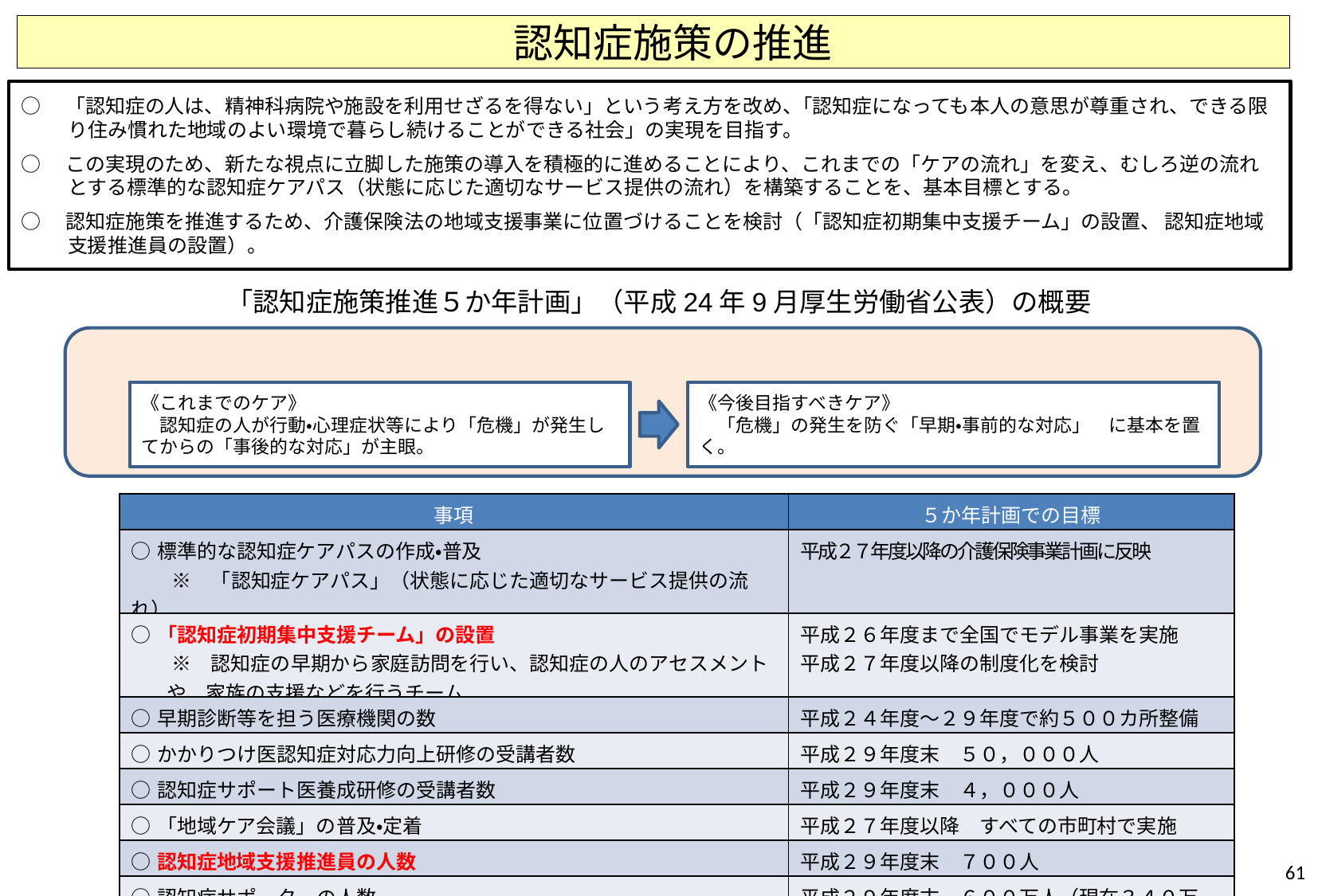

認知症施策の推進
○　「認知症の人は、精神科病院や施設を利用せざるを得ない」という考え方を改め、｢認知症になっても本人の意思が尊重され、できる限り住み慣れた地域のよい環境で暮らし続けることができる社会」の実現を目指す。
○　この実現のため、新たな視点に立脚した施策の導入を積極的に進めることにより、これまでの「ケアの流れ」を変え、むしろ逆の流れとする標準的な認知症ケアパス（状態に応じた適切なサービス提供の流れ）を構築することを、基本目標とする。
○　認知症施策を推進するため、介護保険法の地域支援事業に位置づけることを検討（「認知症初期集中支援チーム」の設置、 認知症地域支援推進員の設置）。
「認知症施策推進５か年計画」（平成24年9月厚生労働省公表）の概要
【基本的な考え方】

《これまでのケア》
　認知症の人が行動・心理症状等により「危機」が発生してからの「事後的な対応」が主眼。
《今後目指すべきケア》
　「危機」の発生を防ぐ「早期・事前的な対応」　に基本を置く。

| 事項 | ５か年計画での目標 |
| --- | --- |
| ○標準的な認知症ケアパスの作成・普及 　　※　「認知症ケアパス」（状態に応じた適切なサービス提供の流れ） | 平成２７年度以降の介護保険事業計画に反映 |
| ○「認知症初期集中支援チーム」の設置 　　※　認知症の早期から家庭訪問を行い、認知症の人のアセスメントや、家族の支援などを行うチーム | 平成２６年度まで全国でモデル事業を実施 平成２７年度以降の制度化を検討 |
| ○早期診断等を担う医療機関の数 | 平成２４年度～２９年度で約５００カ所整備 |
| ○かかりつけ医認知症対応力向上研修の受講者数 | 平成２９年度末　５０，０００人 |
| ○認知症サポート医養成研修の受講者数 | 平成２９年度末　４，０００人 |
| ○「地域ケア会議」の普及・定着 | 平成２７年度以降　すべての市町村で実施 |
| ○認知症地域支援推進員の人数 | 平成２９年度末　７００人 |
| ○認知症サポーターの人数 | 平成２９年度末　６００万人（現在３４０万人） |
61